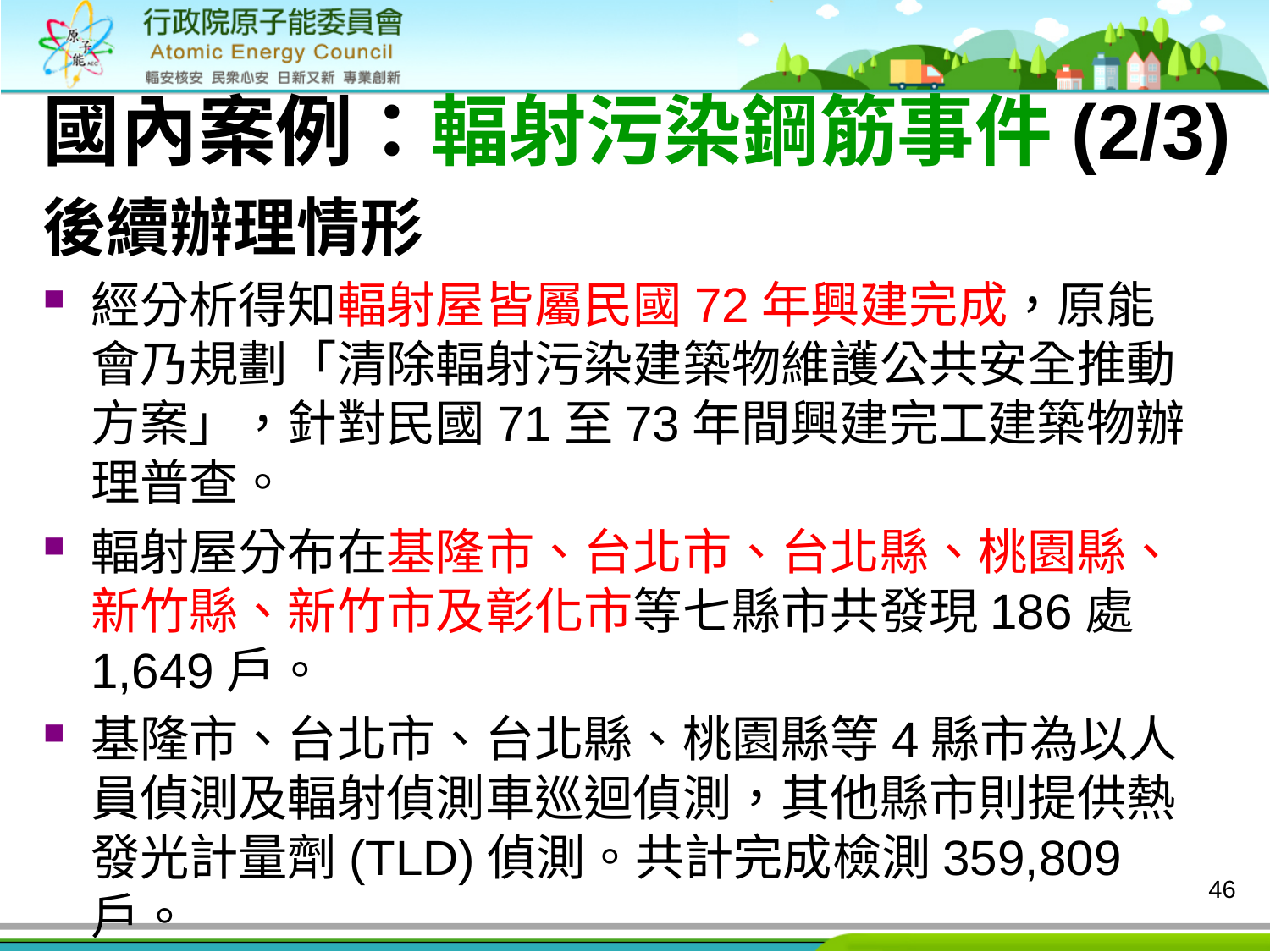

國內案例：輻射污染鋼筋事件(2/3)
後續辦理情形
經分析得知輻射屋皆屬民國72年興建完成，原能會乃規劃「清除輻射污染建築物維護公共安全推動方案」，針對民國71至73年間興建完工建築物辦理普查。
輻射屋分布在基隆市、台北市、台北縣、桃園縣、新竹縣、新竹市及彰化市等七縣市共發現186處1,649戶。
基隆市、台北市、台北縣、桃園縣等4縣市為以人員偵測及輻射偵測車巡迴偵測，其他縣市則提供熱發光計量劑(TLD)偵測。共計完成檢測359,809戶。
46